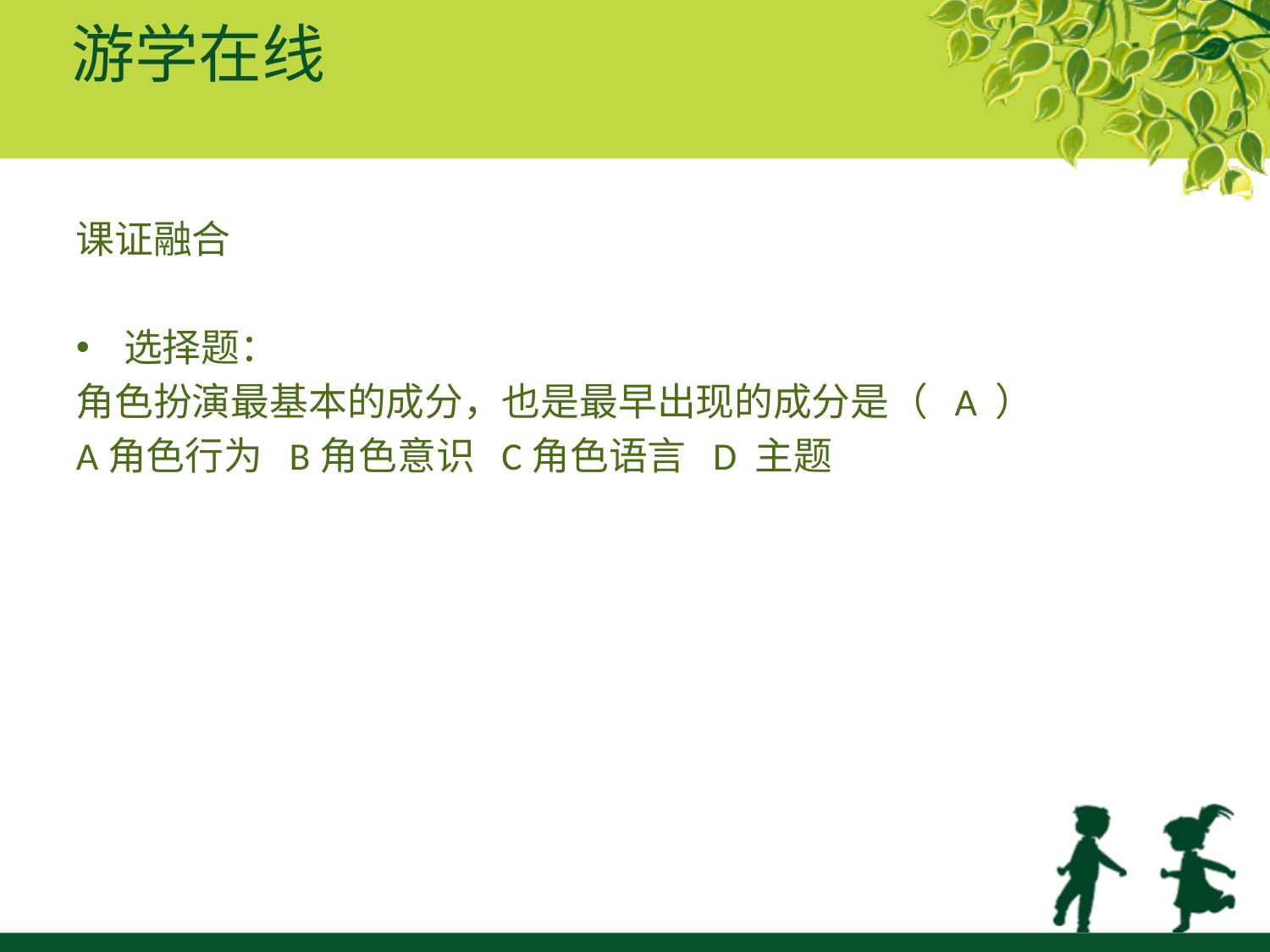

# 游学在线
课证融合

选择题：
角色扮演最基本的成分，也是最早出现的成分是（  A ）
A角色行为  B角色意识  C角色语言  D 主题